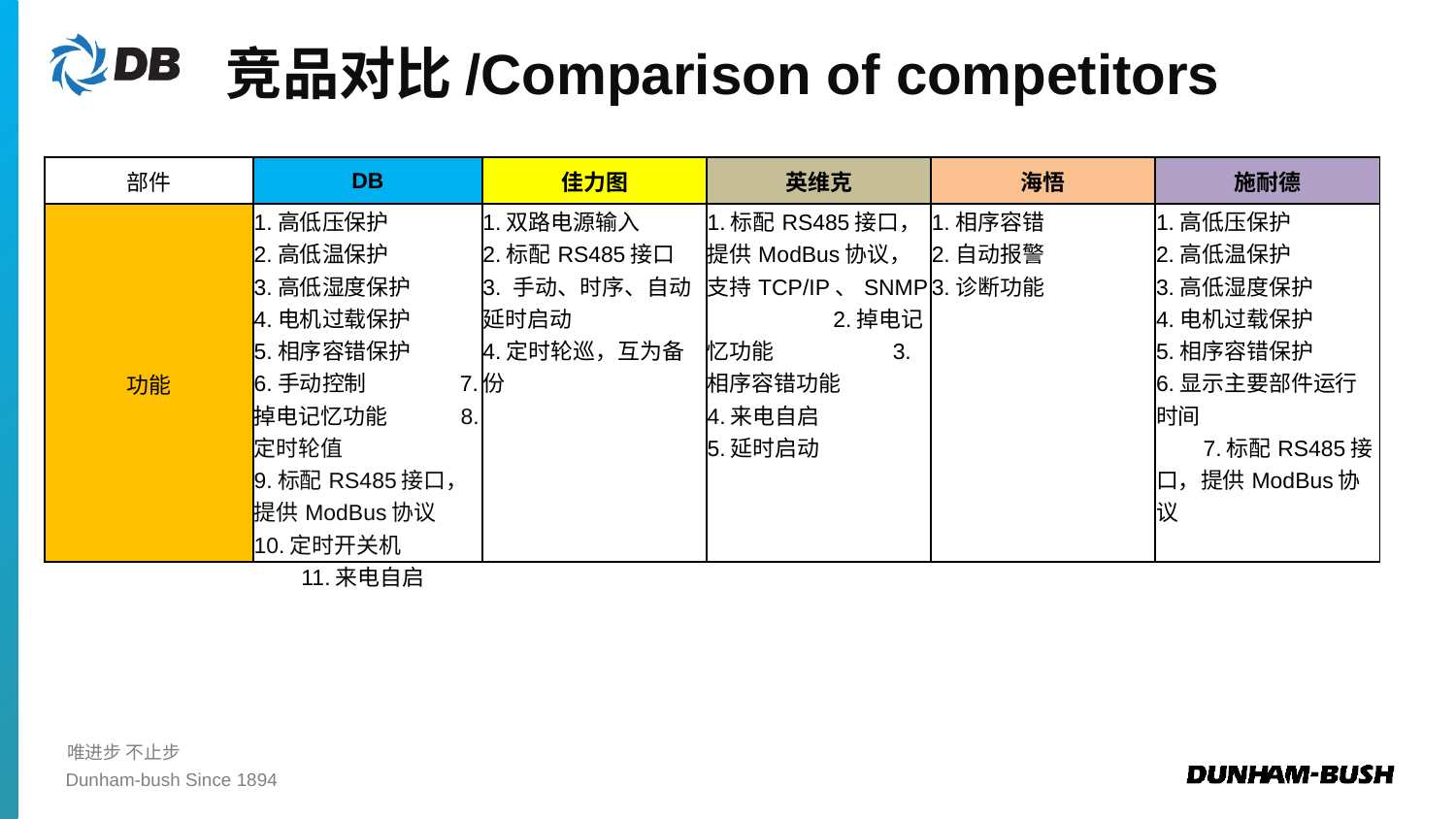

竞品对比/Comparison of competitors

| 部件 | DB | 佳力图 | 英维克 | 海悟 | 施耐德 |
| --- | --- | --- | --- | --- | --- |
| 功能 | 1.高低压保护 2.高低温保护 3.高低湿度保护 4.电机过载保护 5.相序容错保护 6.手动控制 7.掉电记忆功能 8.定时轮值 9.标配RS485接口，提供ModBus协议 10.定时开关机 11.来电自启 | 1.双路电源输入 2.标配RS485接口 3. 手动、时序、自动延时启动 4.定时轮巡，互为备份 | 1.标配RS485接口，提供ModBus协议，支持TCP/IP、SNMP 2.掉电记忆功能 3.相序容错功能 4.来电自启 5.延时启动 | 1.相序容错 2.自动报警 3.诊断功能 | 1.高低压保护 2.高低温保护 3.高低湿度保护 4.电机过载保护 5.相序容错保护 6.显示主要部件运行时间 7.标配RS485接口，提供ModBus协议 |